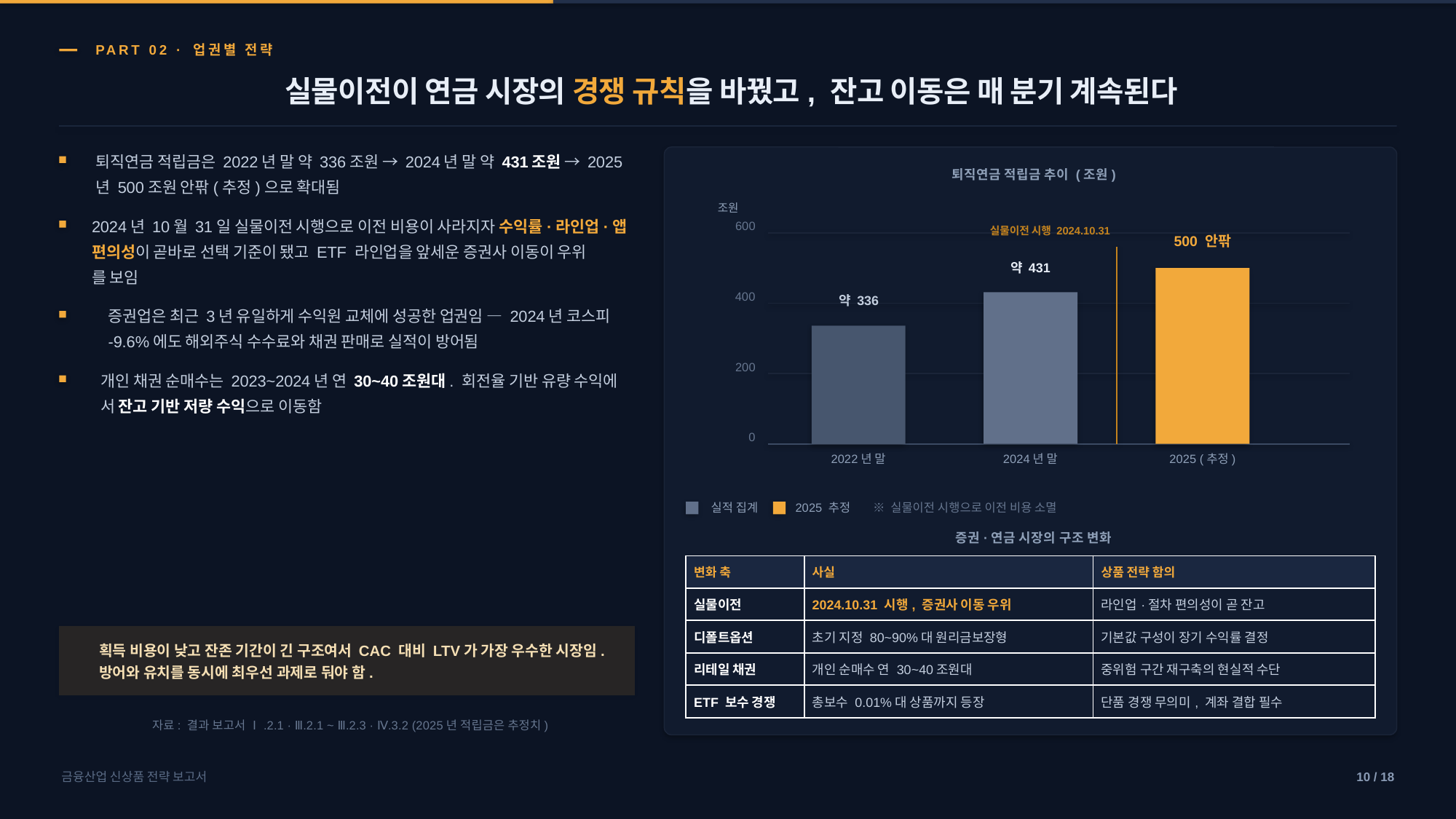

PART 02 · 업권별 전략

실물이전이 연금 시장의 경쟁 규칙을 바꿨고, 잔고 이동은 매 분기 계속된다

퇴직연금 적립금은 2022년 말 약 336조원 → 2024년 말 약 431조원 → 2025
년 500조원 안팎(추정)으로 확대됨

퇴직연금 적립금 추이 (조원)
조원
2024년 10월 31일 실물이전 시행으로 이전 비용이 사라지자 수익률·라인업·앱
편의성이 곧바로 선택 기준이 됐고 ETF 라인업을 앞세운 증권사 이동이 우위
를 보임
600

실물이전 시행 2024.10.31
500 안팎
약 431

400

약 336
증권업은 최근 3년 유일하게 수익원 교체에 성공한 업권임 — 2024년 코스피
-9.6%에도 해외주식 수수료와 채권 판매로 실적이 방어됨

200
개인 채권 순매수는 2023~2024년 연 30~40조원대. 회전율 기반 유량 수익에
서 잔고 기반 저량 수익으로 이동함

0
2022년 말
2024년 말
2025 (추정)
실적 집계
2025 추정
※ 실물이전 시행으로 이전 비용 소멸

증권·연금 시장의 구조 변화
| 변화 축 | 사실 | 상품 전략 함의 |
| --- | --- | --- |
| 실물이전 | 2024.10.31 시행, 증권사 이동 우위 | 라인업·절차 편의성이 곧 잔고 |
| 디폴트옵션 | 초기 지정 80~90%대 원리금보장형 | 기본값 구성이 장기 수익률 결정 |
| 리테일 채권 | 개인 순매수 연 30~40조원대 | 중위험 구간 재구축의 현실적 수단 |
| ETF 보수 경쟁 | 총보수 0.01%대 상품까지 등장 | 단품 경쟁 무의미, 계좌 결합 필수 |

획득 비용이 낮고 잔존 기간이 긴 구조여서 CAC 대비 LTV가 가장 우수한 시장임.
방어와 유치를 동시에 최우선 과제로 둬야 함.
자료: 결과 보고서 Ⅰ.2.1 · Ⅲ.2.1 ~ Ⅲ.2.3 · Ⅳ.3.2 (2025년 적립금은 추정치)
금융산업 신상품 전략 보고서
10 / 18